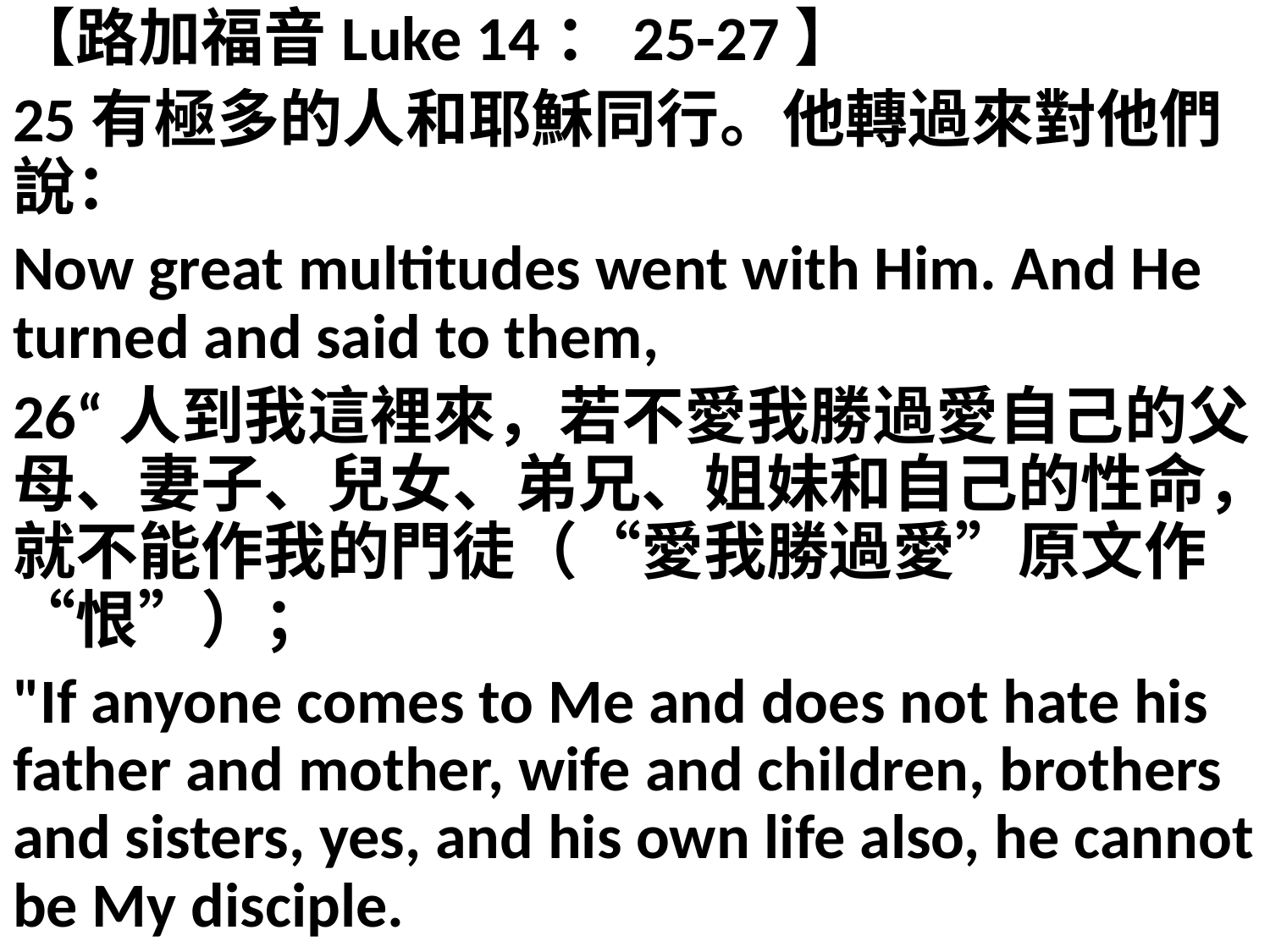

【路加福音Luke 14：25-27】
25有極多的人和耶穌同行。他轉過來對他們說：
Now great multitudes went with Him. And He turned and said to them,
26“人到我這裡來，若不愛我勝過愛自己的父母、妻子、兒女、弟兄、姐妹和自己的性命，就不能作我的門徒（“愛我勝過愛”原文作“恨”）；
"If anyone comes to Me and does not hate his father and mother, wife and children, brothers and sisters, yes, and his own life also, he cannot be My disciple.